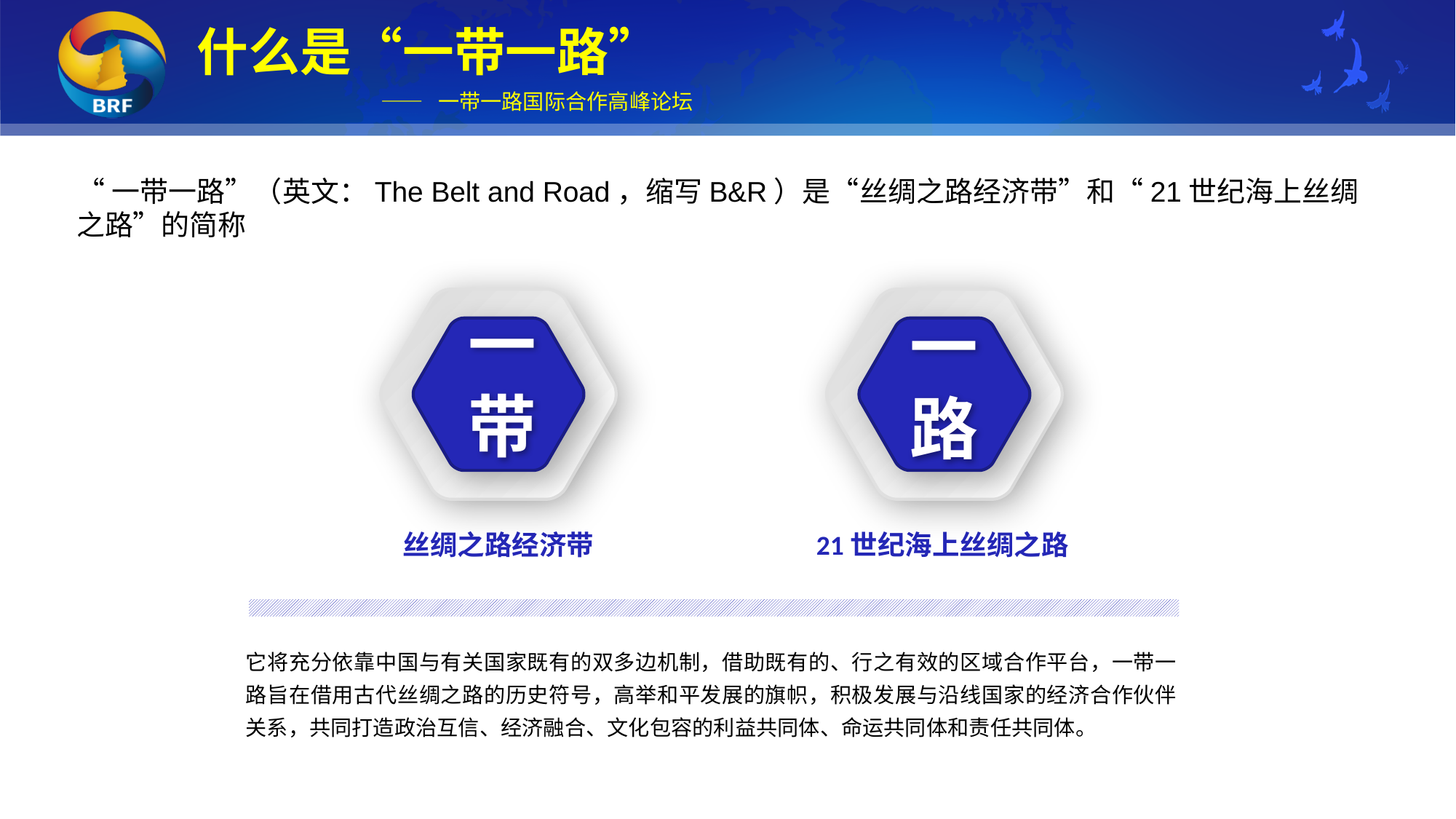

什么是“一带一路”
——  一带一路国际合作高峰论坛
“一带一路”（英文：The Belt and Road，缩写B&R）是“丝绸之路经济带”和“21世纪海上丝绸之路”的简称

一带

一路
丝绸之路经济带
21世纪海上丝绸之路

它将充分依靠中国与有关国家既有的双多边机制，借助既有的、行之有效的区域合作平台，一带一路旨在借用古代丝绸之路的历史符号，高举和平发展的旗帜，积极发展与沿线国家的经济合作伙伴关系，共同打造政治互信、经济融合、文化包容的利益共同体、命运共同体和责任共同体。